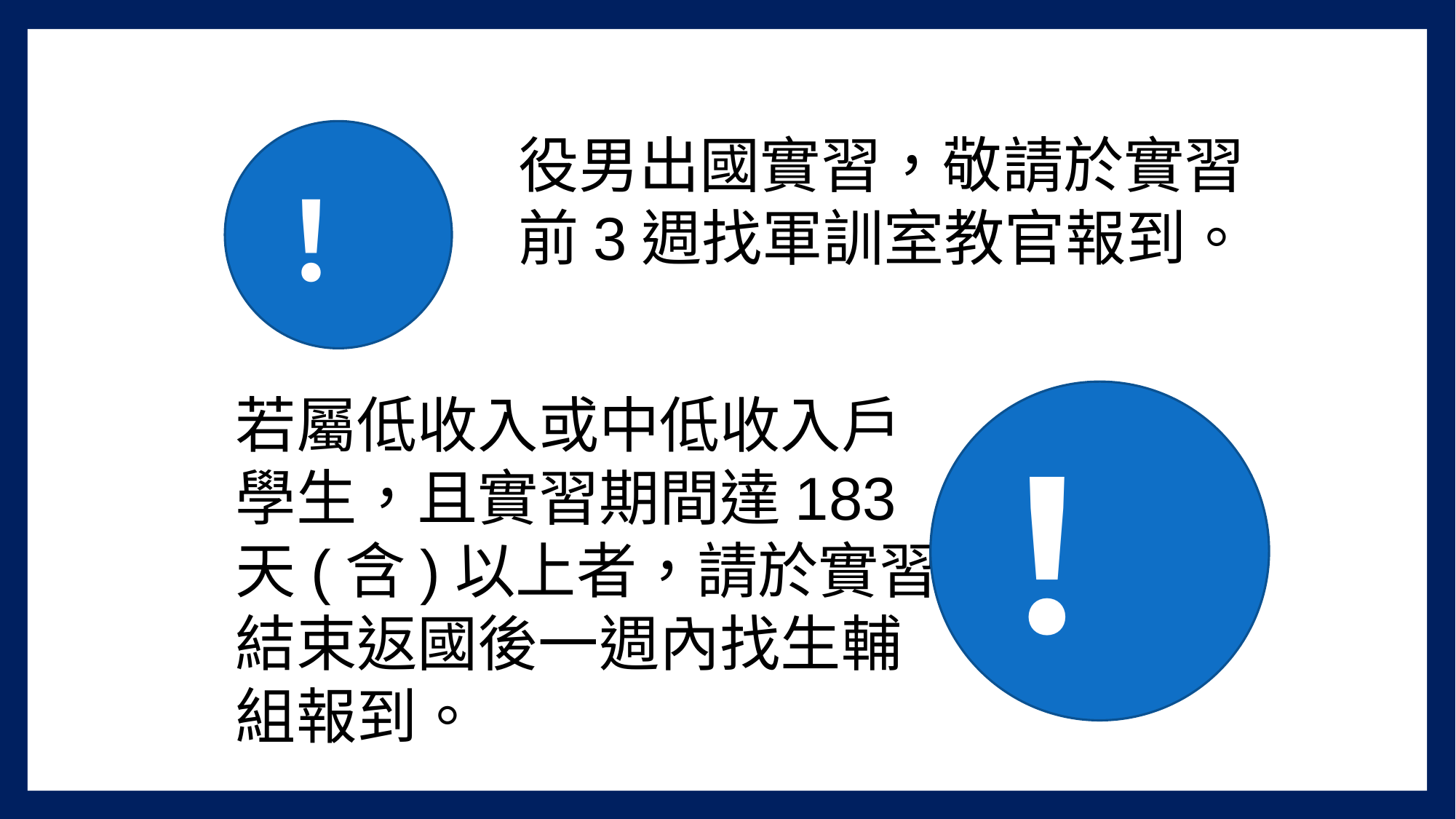

役男出國實習，敬請於實習前3週找軍訓室教官報到。
！

若屬低收入或中低收入戶學生，且實習期間達183天(含)以上者，請於實習結束返國後一週內找生輔組報到。
！